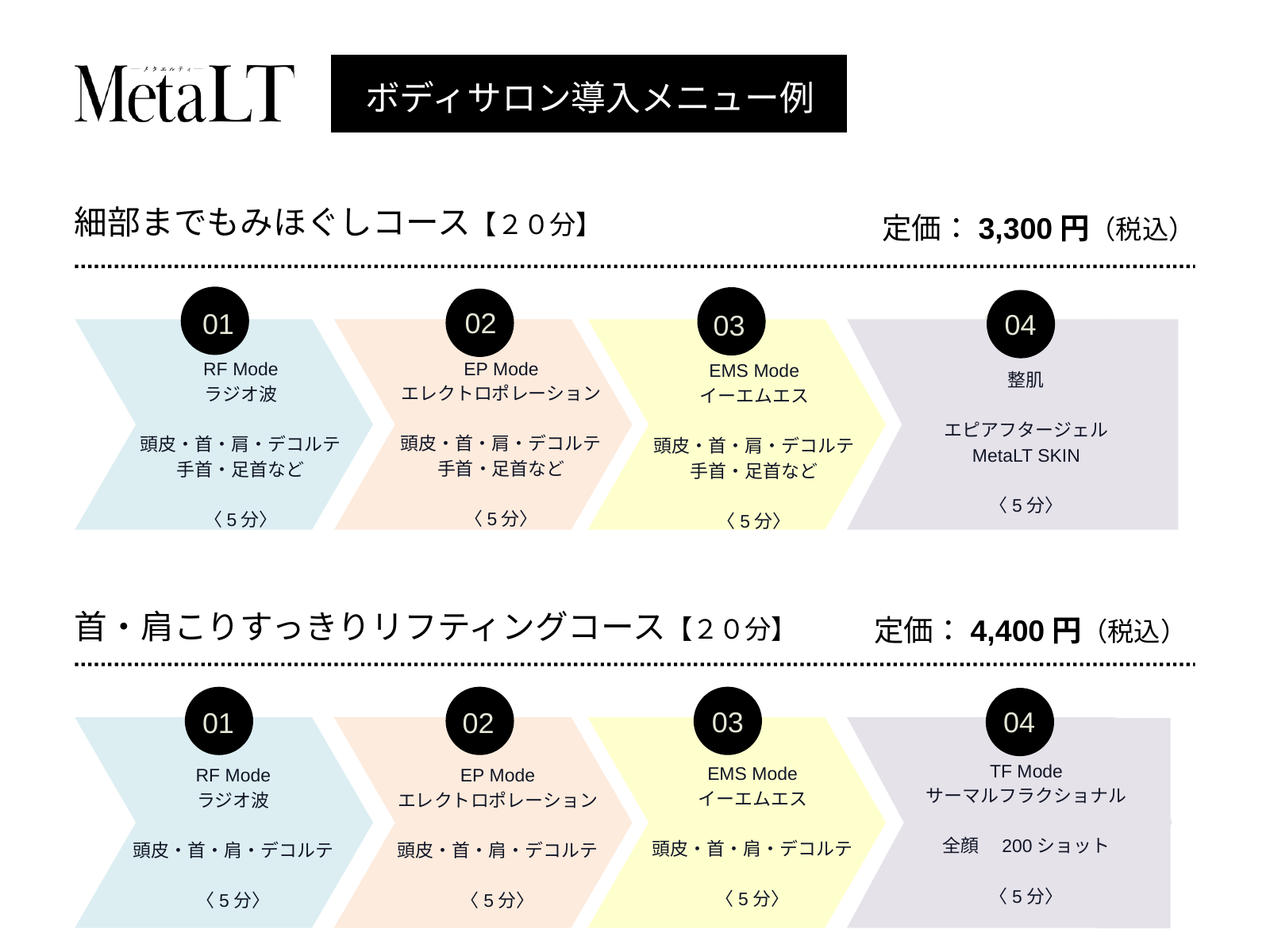

ボディサロン導入メニュー例

定価：3,300円（税込）
細部までもみほぐしコース【２０分】

02
01
04
03
EP Mode
エレクトロポレーション

頭皮・首・肩・デコルテ
手首・足首など

〈5分〉
RF Mode
ラジオ波

頭皮・首・肩・デコルテ
手首・足首など

〈5分〉
EMS Mode
イーエムエス

頭皮・首・肩・デコルテ
手首・足首など

〈5分〉
整肌

エピアフタージェル
MetaLT SKIN

〈5分〉

02
03
04

定価：4,400円（税込）
首・肩こりすっきりリフティングコース【２０分】

04
03
02
01
TF Mode
サーマルフラクショナル

全顔　200ショット

〈5分〉
EMS Mode
イーエムエス

頭皮・首・肩・デコルテ

〈5分〉
EP Mode
エレクトロポレーション

頭皮・首・肩・デコルテ

〈5分〉
RF Mode
ラジオ波

頭皮・首・肩・デコルテ

〈5分〉